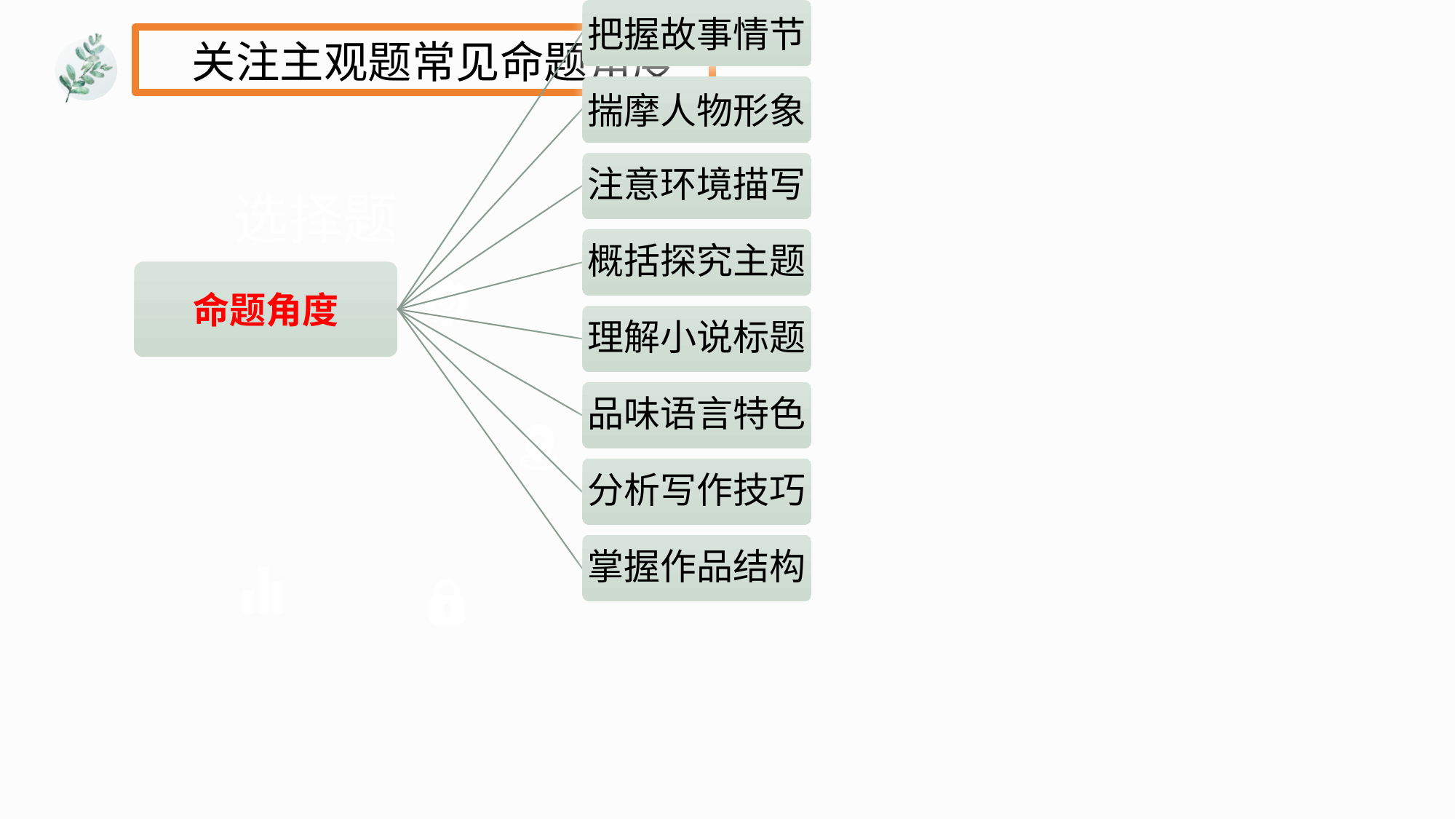

关注主观题常见命题角度
命题角度

把握故事情节

揣摩人物形象

注意环境描写

概括探究主题

理解小说标题

品味语言特色

分析写作技巧

掌握作品结构
选择题